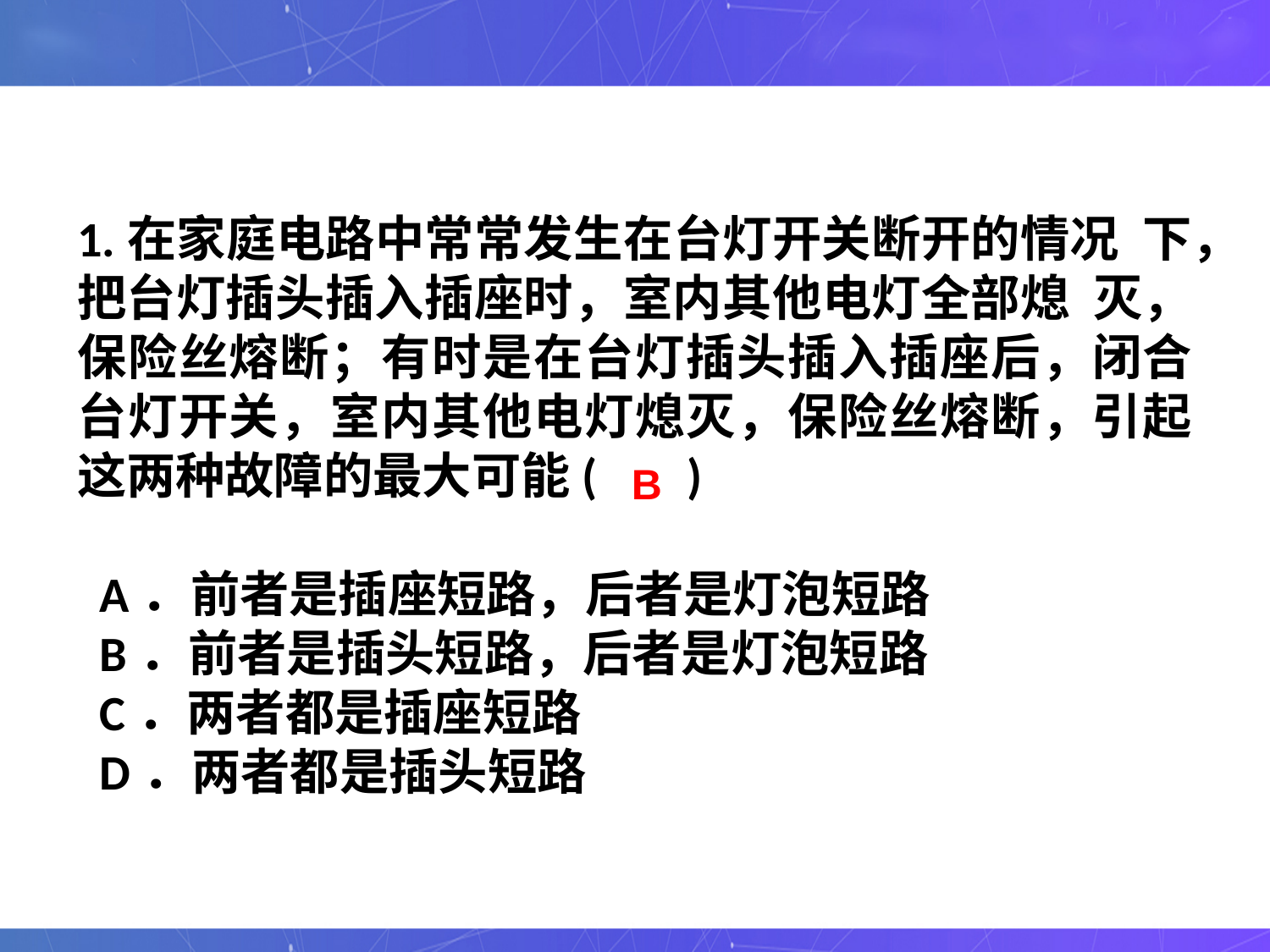

1.在家庭电路中常常发生在台灯开关断开的情况  下，把台灯插头插入插座时，室内其他电灯全部熄  灭，保险丝熔断；有时是在台灯插头插入插座后，闭合台灯开关，室内其他电灯熄灭，保险丝熔断，引起这两种故障的最大可能(        )

  A．前者是插座短路，后者是灯泡短路
  B．前者是插头短路，后者是灯泡短路
  C．两者都是插座短路
  D．两者都是插头短路

B